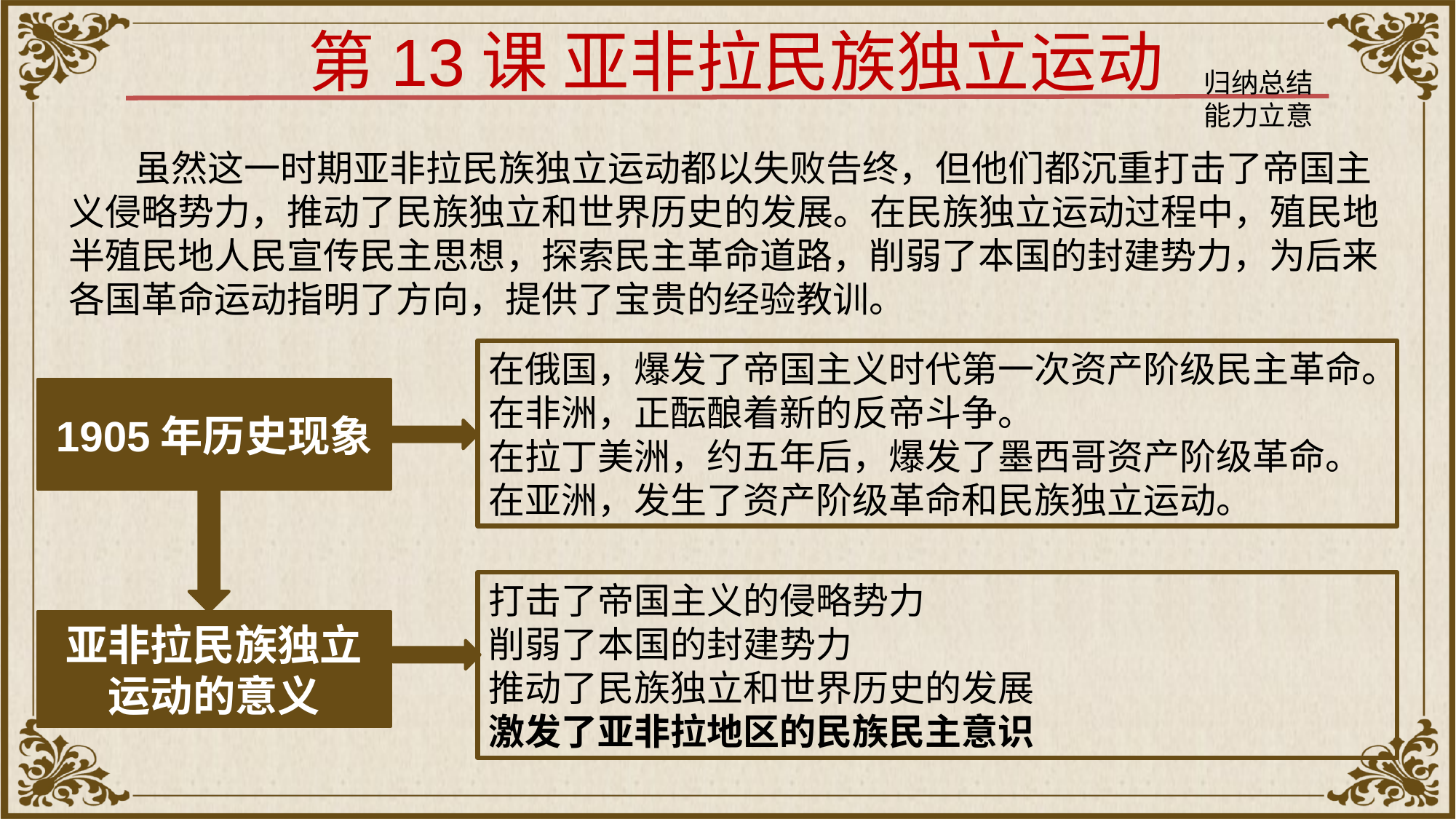

第13课 亚非拉民族独立运动
归纳总结
能力立意
       虽然这一时期亚非拉民族独立运动都以失败告终，但他们都沉重打击了帝国主义侵略势力，推动了民族独立和世界历史的发展。在民族独立运动过程中，殖民地半殖民地人民宣传民主思想，探索民主革命道路，削弱了本国的封建势力，为后来各国革命运动指明了方向，提供了宝贵的经验教训。
在俄国，爆发了帝国主义时代第一次资产阶级民主革命。
在非洲，正酝酿着新的反帝斗争。
在拉丁美洲，约五年后，爆发了墨西哥资产阶级革命。
在亚洲，发生了资产阶级革命和民族独立运动。
1905年历史现象

打击了帝国主义的侵略势力
削弱了本国的封建势力
推动了民族独立和世界历史的发展
激发了亚非拉地区的民族民主意识
亚非拉民族独立
运动的意义